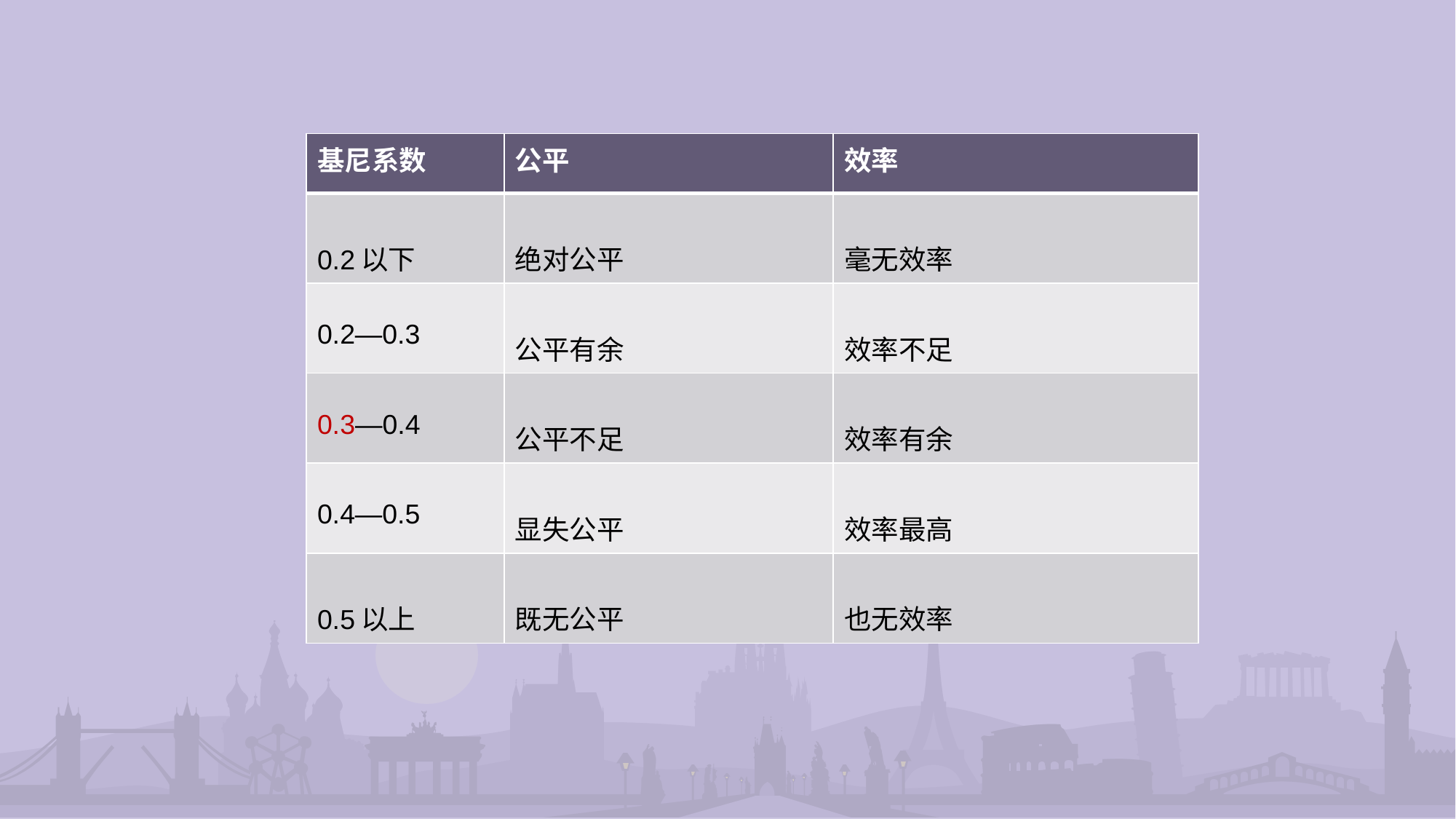

| 基尼系数 | 公平 | 效率 |
| --- | --- | --- |
| 0.2以下 | 绝对公平 | 毫无效率 |
| 0.2—0.3 | 公平有余 | 效率不足 |
| 0.3—0.4 | 公平不足 | 效率有余 |
| 0.4—0.5 | 显失公平 | 效率最高 |
| 0.5以上 | 既无公平 | 也无效率 |